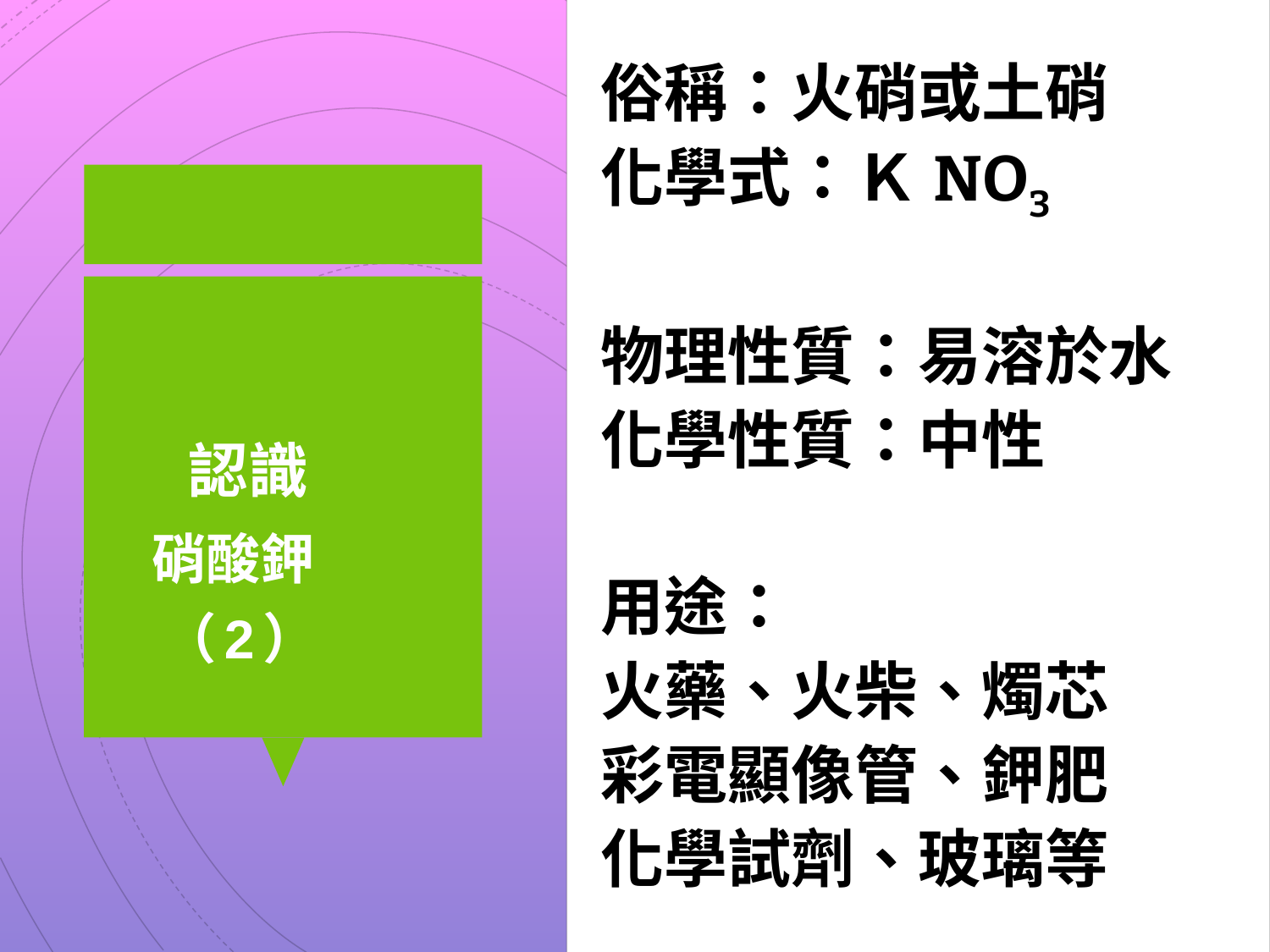

碳酸氫鈉

俗稱：火硝或土硝
化學式：ＫNO3

物理性質：易溶於水
化學性質：中性

用途：
火藥、火柴、燭芯
彩電顯像管、鉀肥
化學試劑、玻璃等

# 認識 硝酸鉀 （2）